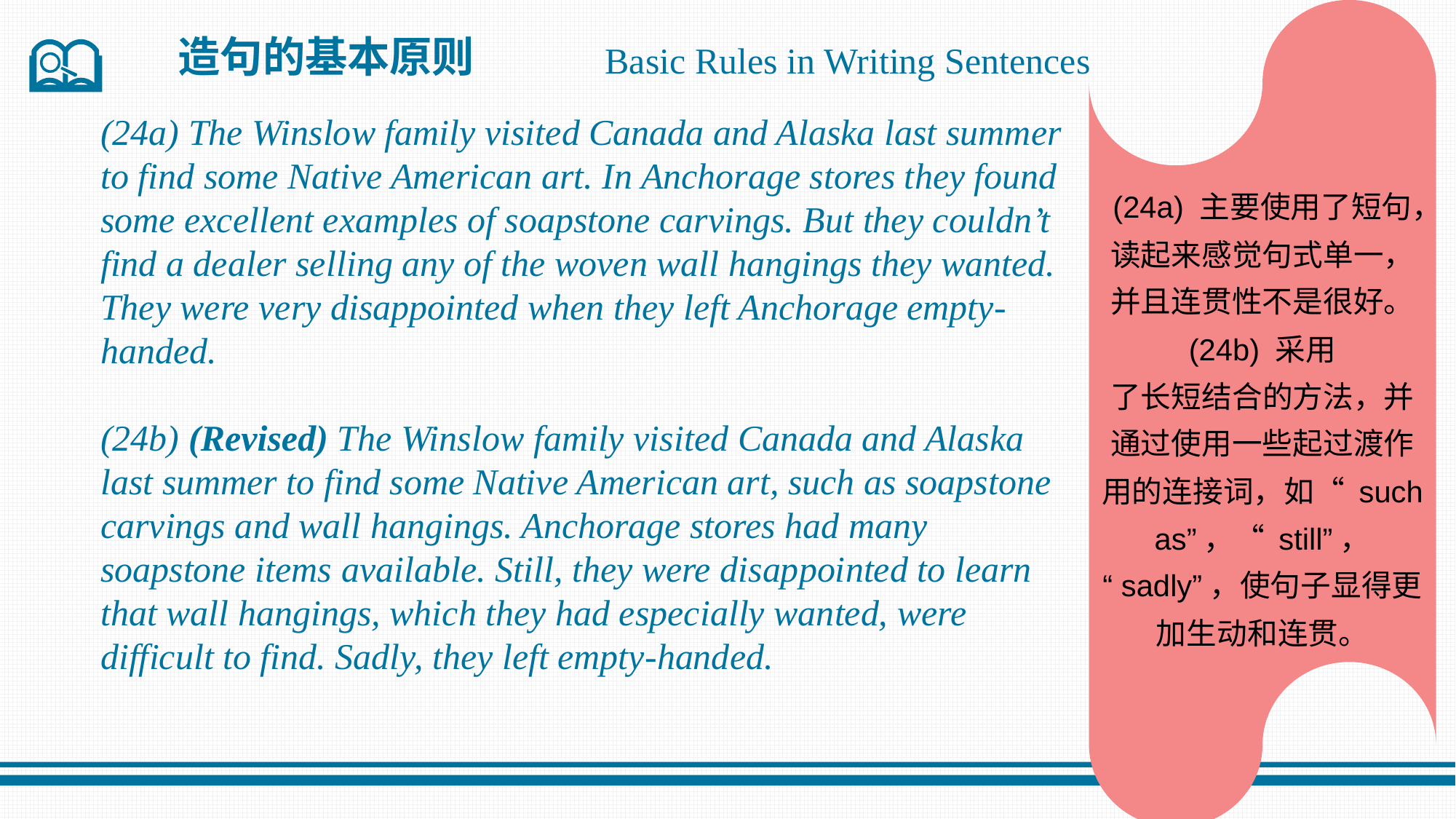

(24a) 主要使用了短句，读起来感觉句式单一，并且连贯性不是很好。 (24b) 采用
了长短结合的方法，并通过使用一些起过渡作用的连接词，如“ such as”，“ still”，
“ sadly”，使句子显得更加生动和连贯。
造句的基本原则
Basic Rules in Writing Sentences

(24a) The Winslow family visited Canada and Alaska last summer to find some Native American art. In Anchorage stores they found some excellent examples of soapstone carvings. But they couldn’t find a dealer selling any of the woven wall hangings they wanted. They were very disappointed when they left Anchorage empty-handed.
(24b) (Revised) The Winslow family visited Canada and Alaska last summer to find some Native American art, such as soapstone carvings and wall hangings. Anchorage stores had many soapstone items available. Still, they were disappointed to learn that wall hangings, which they had especially wanted, were difficult to find. Sadly, they left empty-handed.